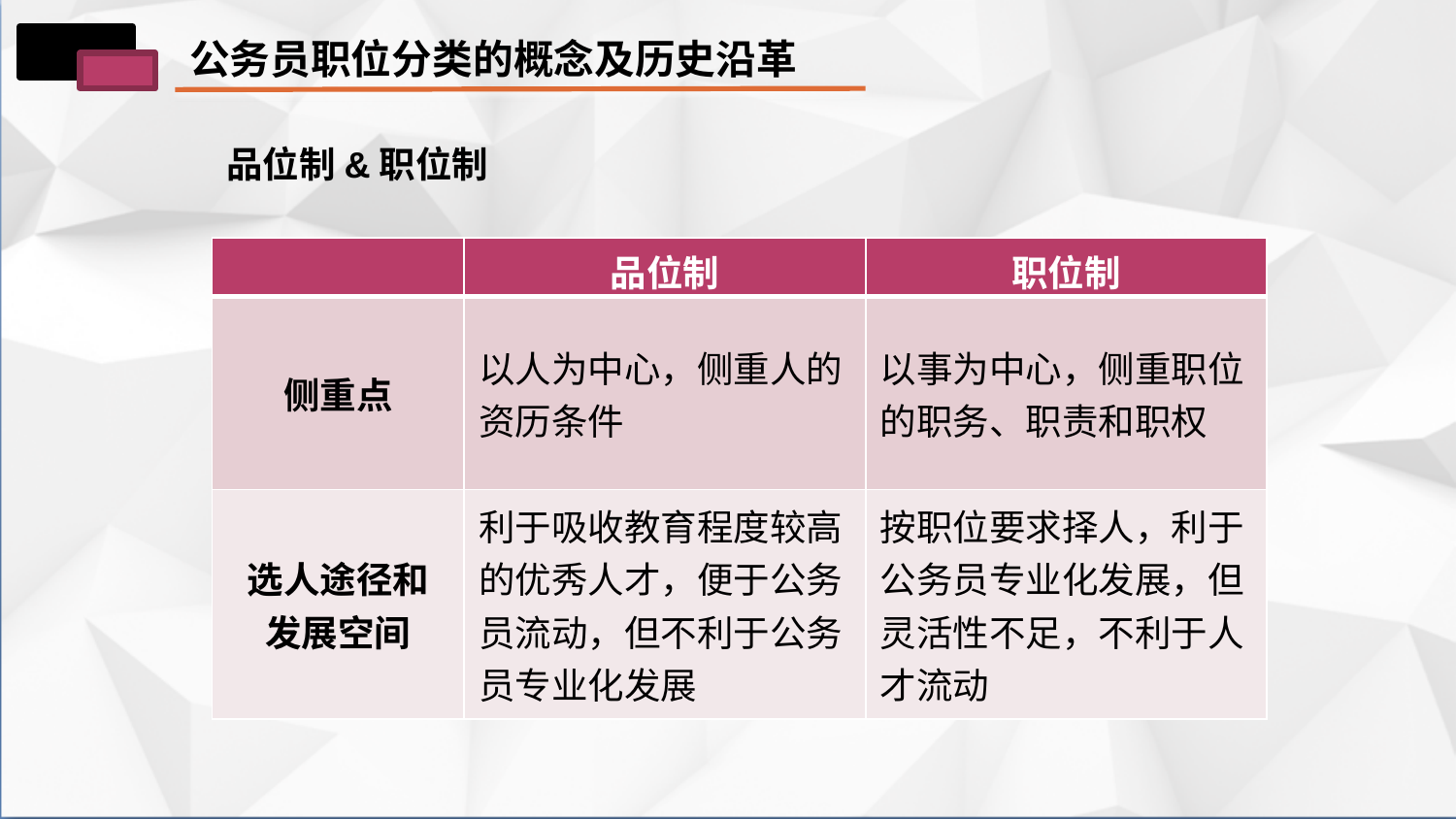

公务员职位分类的概念及历史沿革

品位制&职位制
|  | 品位制 | 职位制 |
| --- | --- | --- |
| 侧重点 | 以人为中心，侧重人的资历条件 | 以事为中心，侧重职位的职务、职责和职权 |
| 选人途径和 发展空间 | 利于吸收教育程度较高的优秀人才，便于公务员流动，但不利于公务员专业化发展 | 按职位要求择人，利于公务员专业化发展，但灵活性不足，不利于人才流动 |